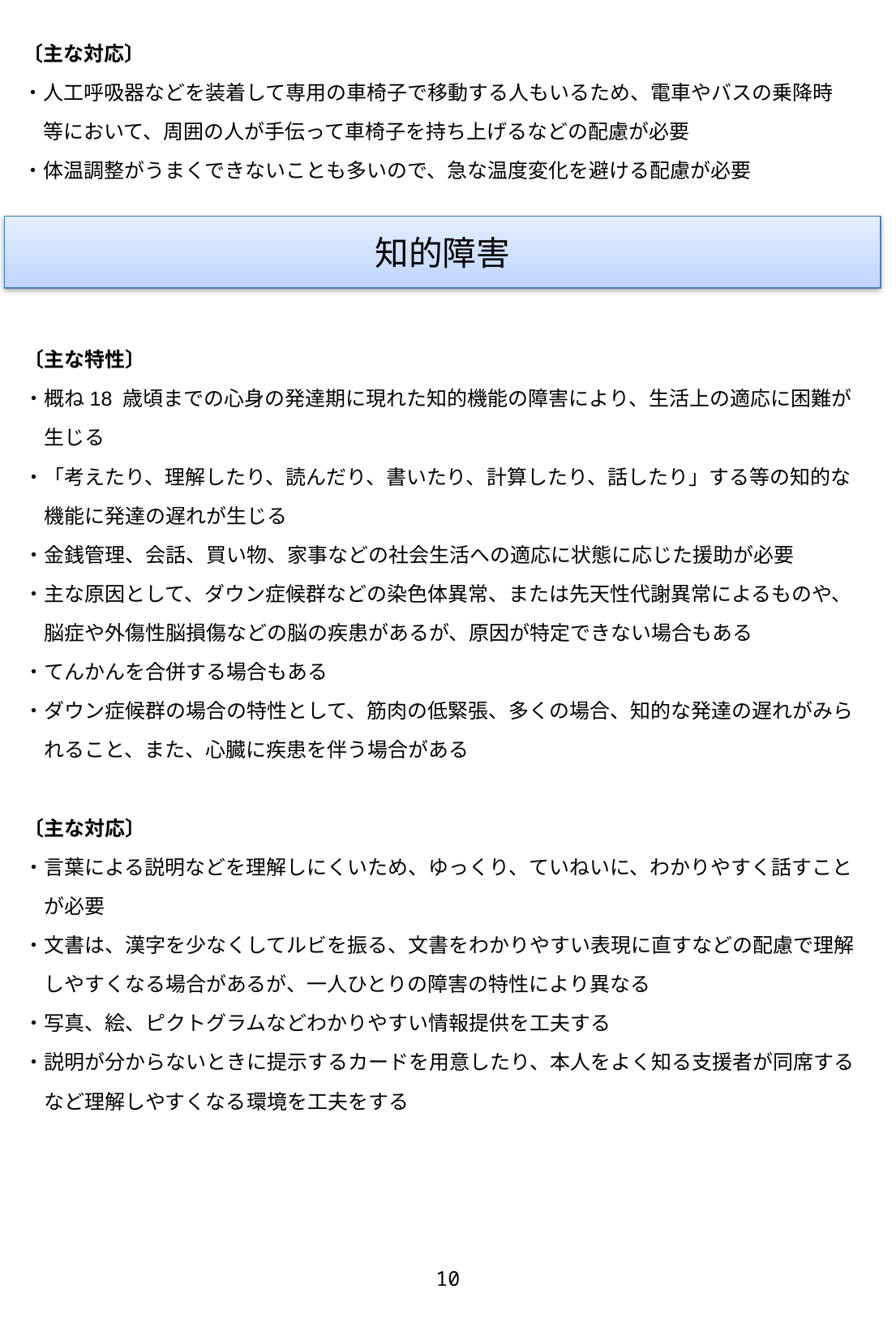

〔主な対応〕
・人工呼吸器などを装着して専用の車椅子で移動する人もいるため、電車やバスの乗降時
　等において、周囲の人が手伝って車椅子を持ち上げるなどの配慮が必要
・体温調整がうまくできないことも多いので、急な温度変化を避ける配慮が必要

知的障害
〔主な特性〕
・概ね18 歳頃までの心身の発達期に現れた知的機能の障害により、生活上の適応に困難が
　生じる
・「考えたり、理解したり、読んだり、書いたり、計算したり、話したり」する等の知的な
　機能に発達の遅れが生じる
・金銭管理、会話、買い物、家事などの社会生活への適応に状態に応じた援助が必要
・主な原因として、ダウン症候群などの染色体異常、または先天性代謝異常によるものや、
　脳症や外傷性脳損傷などの脳の疾患があるが、原因が特定できない場合もある
・てんかんを合併する場合もある
・ダウン症候群の場合の特性として、筋肉の低緊張、多くの場合、知的な発達の遅れがみら
　れること、また、心臓に疾患を伴う場合がある

〔主な対応〕
・言葉による説明などを理解しにくいため、ゆっくり、ていねいに、わかりやすく話すこと
　が必要
・文書は、漢字を少なくしてルビを振る、文書をわかりやすい表現に直すなどの配慮で理解
　しやすくなる場合があるが、一人ひとりの障害の特性により異なる
・写真、絵、ピクトグラムなどわかりやすい情報提供を工夫する
・説明が分からないときに提示するカードを用意したり、本人をよく知る支援者が同席する
　など理解しやすくなる環境を工夫をする

10